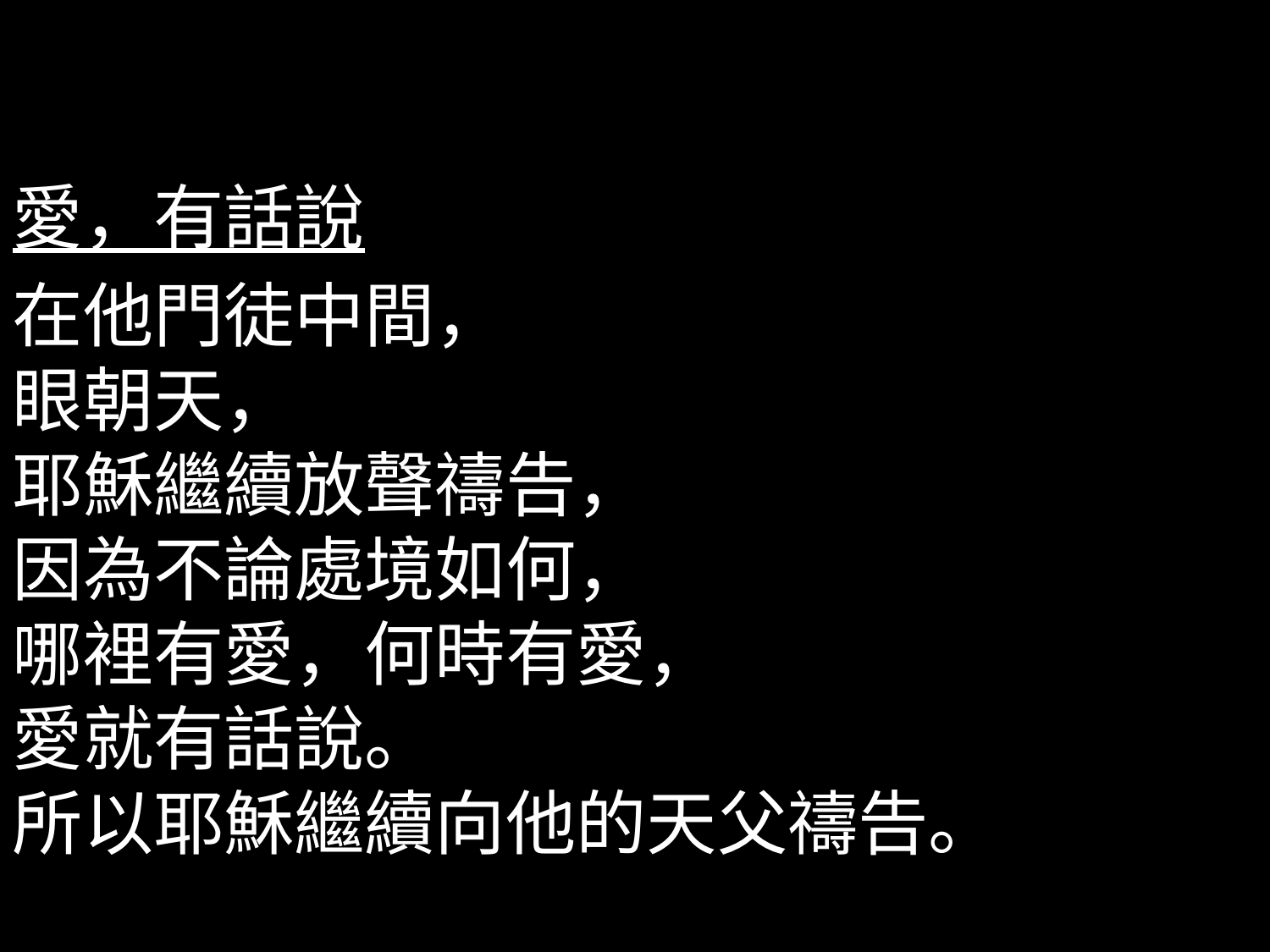

愛，有話說
在他門徒中間，
眼朝天，
耶穌繼續放聲禱告，
因為不論處境如何，
哪裡有愛，何時有愛，
愛就有話說。
所以耶穌繼續向他的天父禱告。